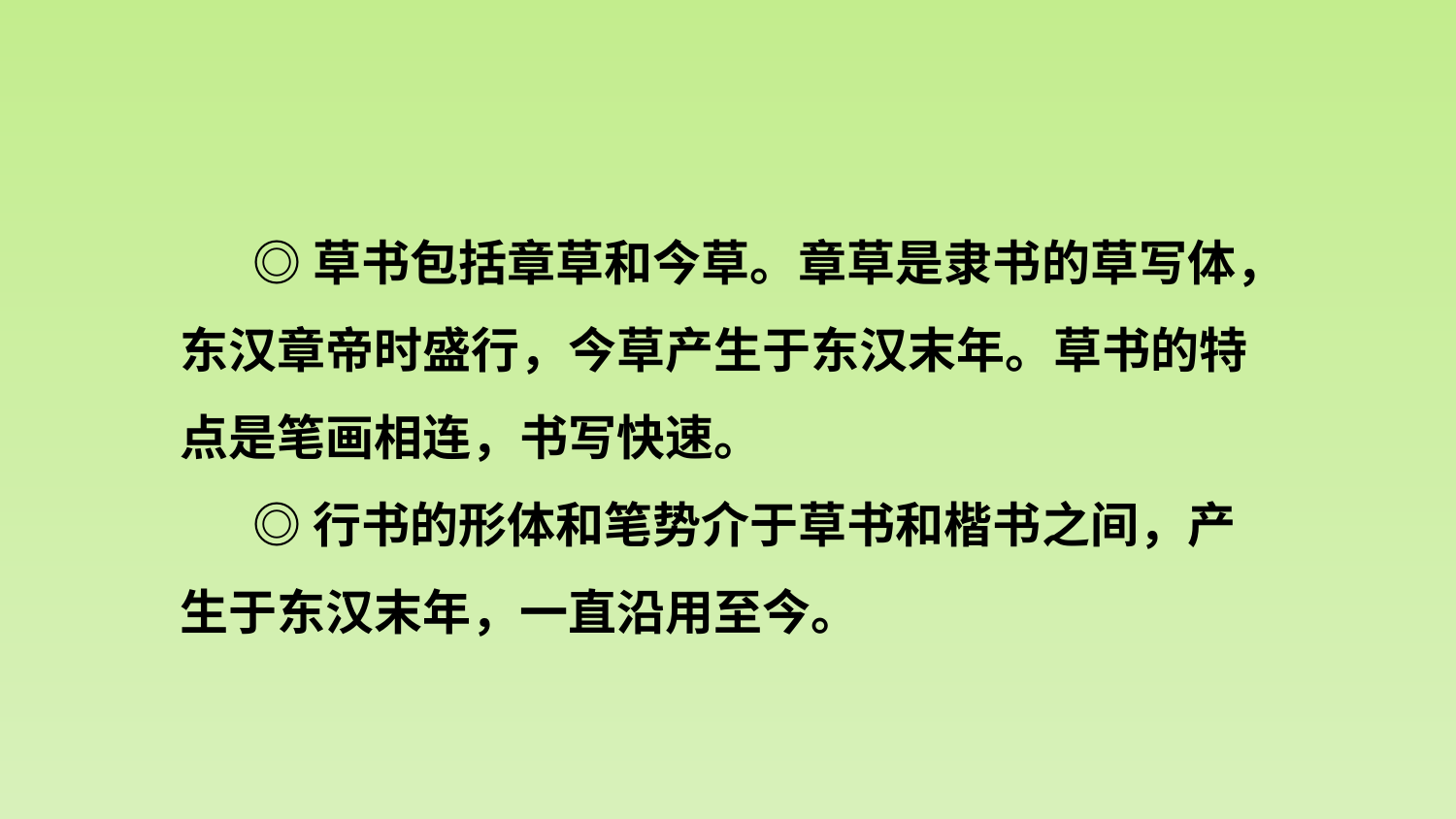

◎草书包括章草和今草。章草是隶书的草写体，东汉章帝时盛行，今草产生于东汉末年。草书的特点是笔画相连，书写快速。
◎行书的形体和笔势介于草书和楷书之间，产生于东汉末年，一直沿用至今。